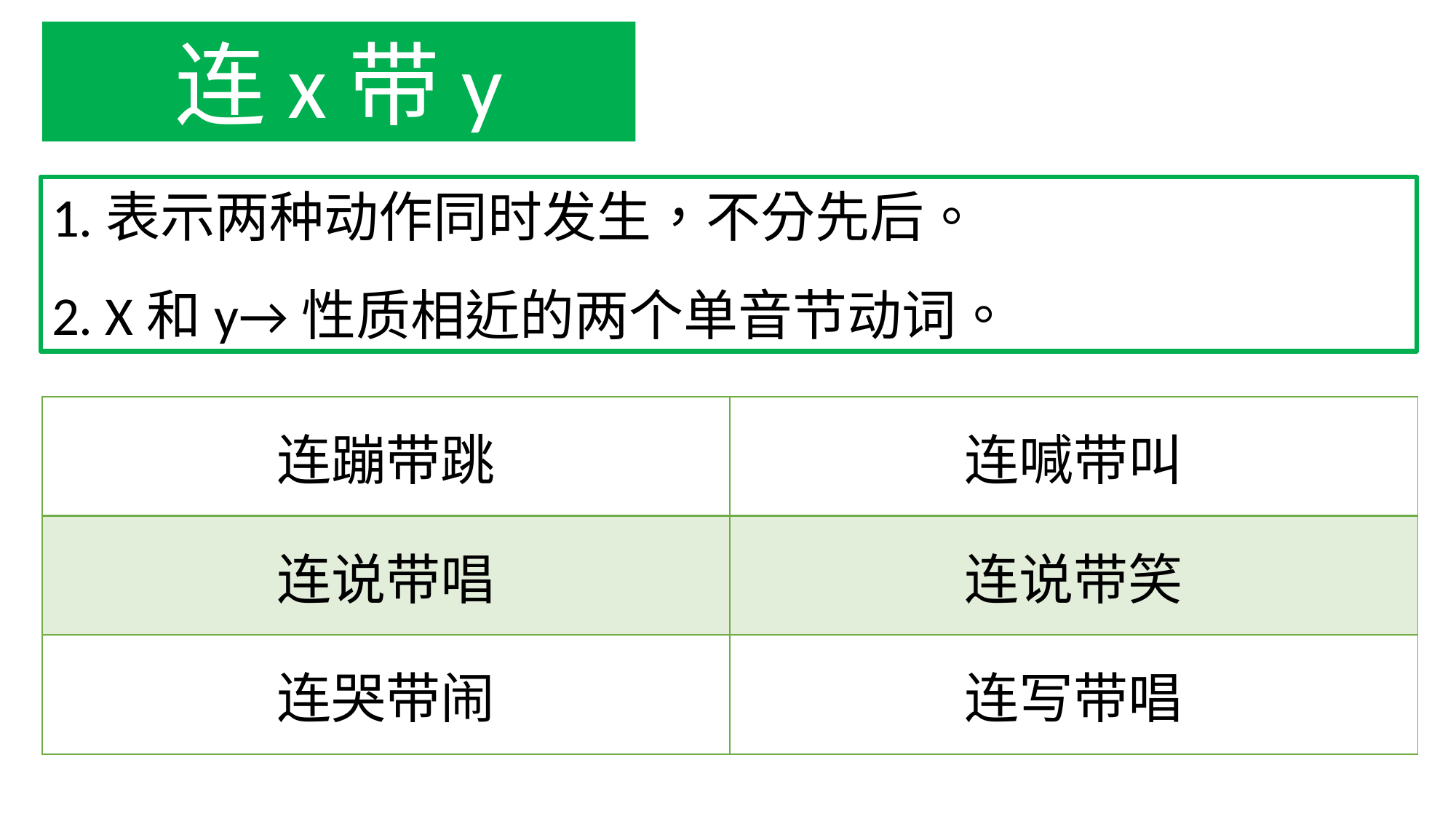

连x带y
1.表示两种动作同时发生，不分先后。
2. X和y→性质相近的两个单音节动词。
| 连蹦带跳 | 连喊带叫 |
| --- | --- |
| 连说带唱 | 连说带笑 |
| 连哭带闹 | 连写带唱 |